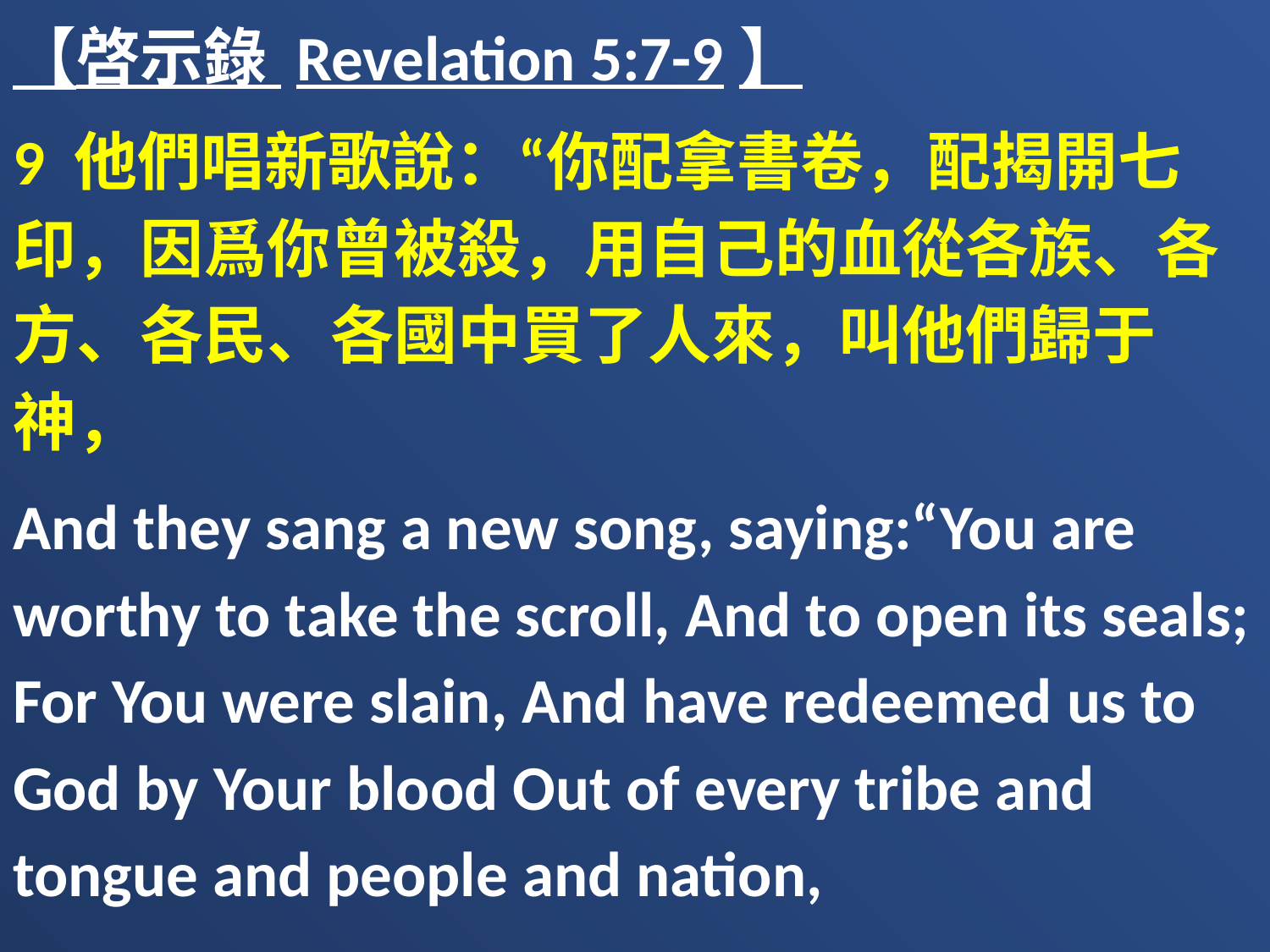

【啓示錄 Revelation 5:7-9】
9 他們唱新歌說：“你配拿書卷，配揭開七印，因爲你曾被殺，用自己的血從各族、各方、各民、各國中買了人來，叫他們歸于　神，
And they sang a new song, saying:“You are worthy to take the scroll, And to open its seals; For You were slain, And have redeemed us to God by Your blood Out of every tribe and tongue and people and nation,